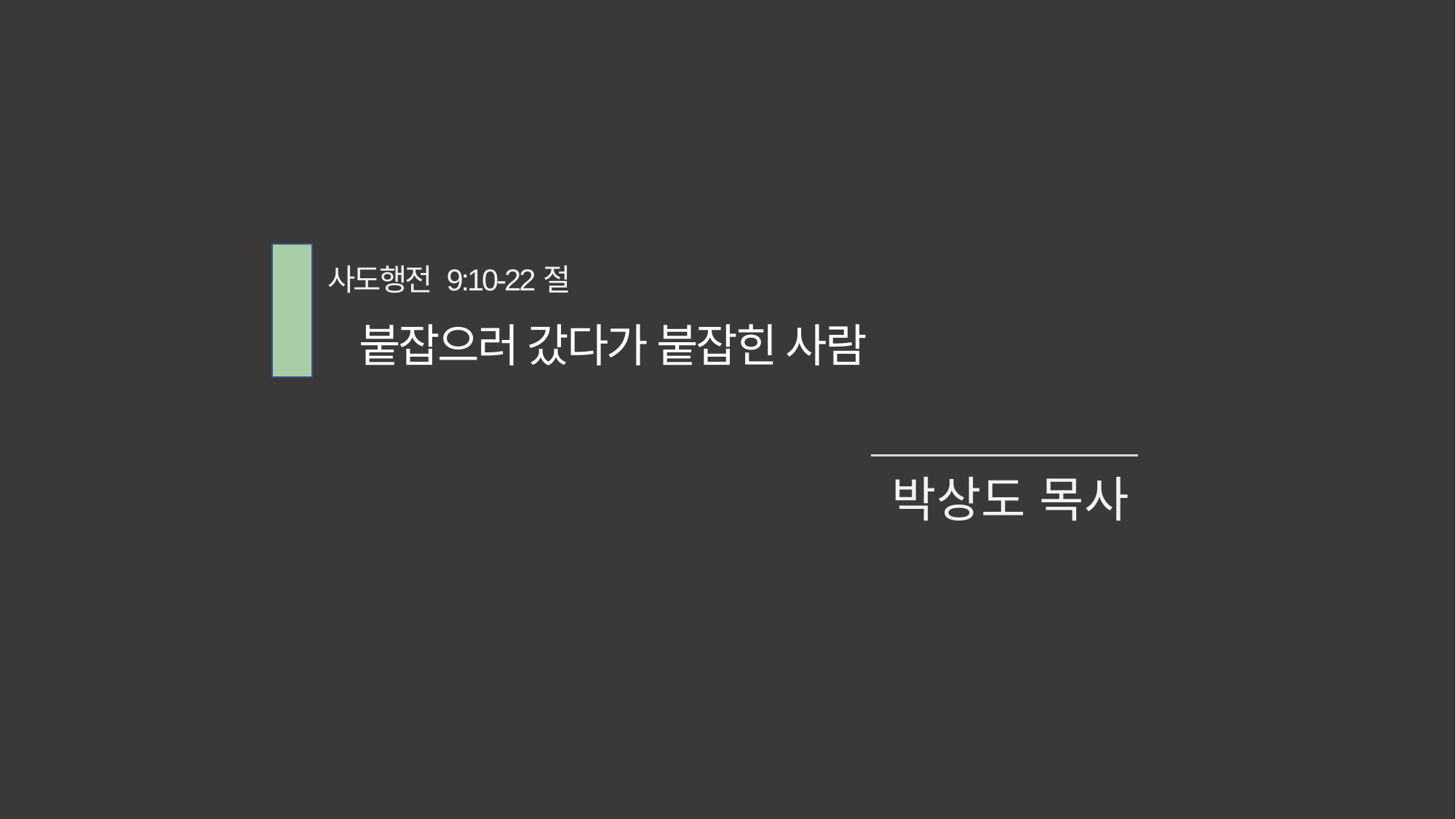

사도행전 9:10-22절
붙잡으러 갔다가 붙잡힌 사람
박상도 목사